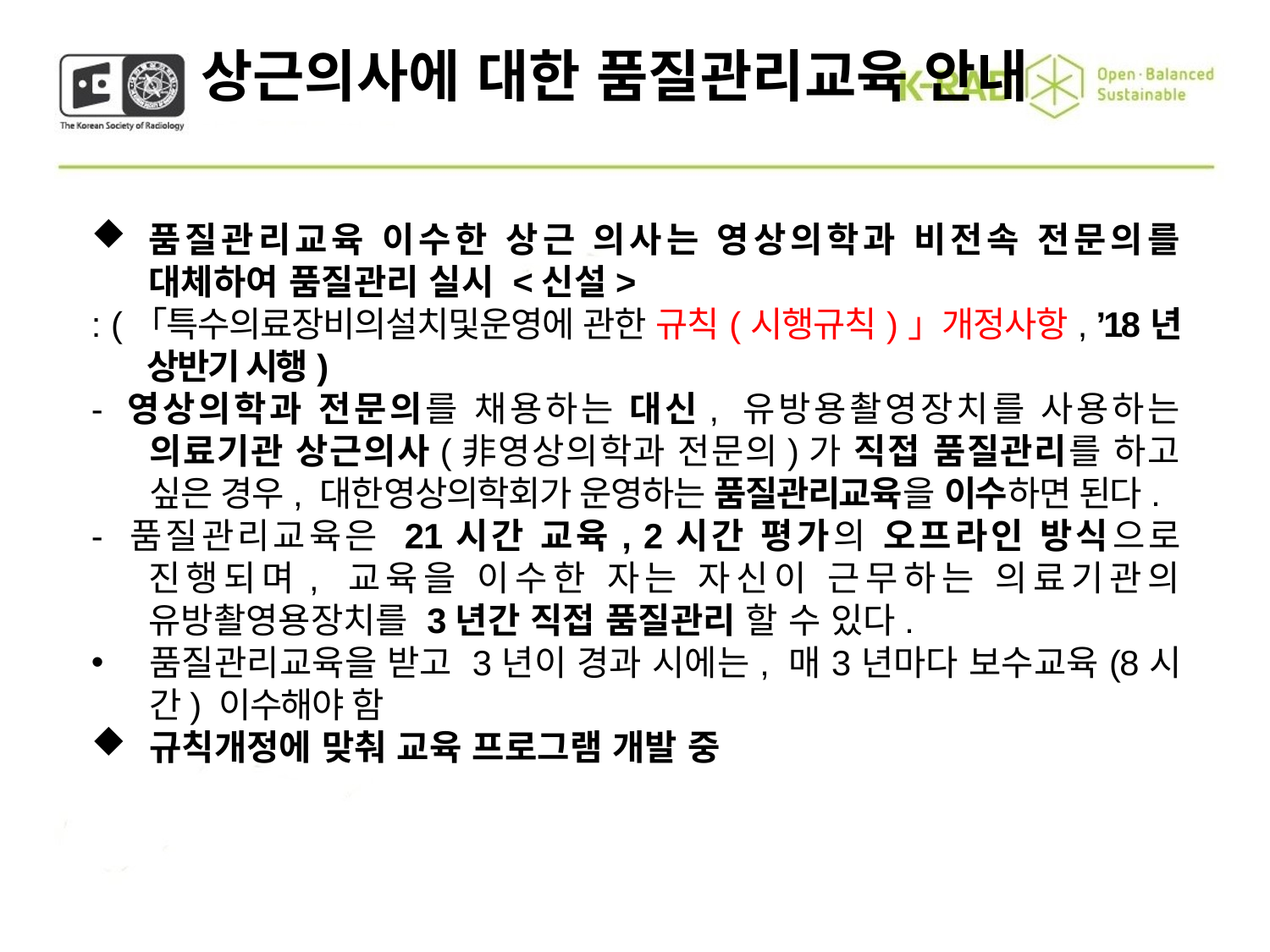

상근의사에 대한 품질관리교육 안내
품질관리교육 이수한 상근 의사는 영상의학과 비전속 전문의를 대체하여 품질관리 실시 <신설>
: (「특수의료장비의설치및운영에 관한 규칙(시행규칙)」개정사항, ’18년 상반기 시행)
- 영상의학과 전문의를 채용하는 대신, 유방용촬영장치를 사용하는 의료기관 상근의사(非영상의학과 전문의)가 직접 품질관리를 하고 싶은 경우, 대한영상의학회가 운영하는 품질관리교육을 이수하면 된다.
- 품질관리교육은 21시간 교육, 2시간 평가의 오프라인 방식으로 진행되며, 교육을 이수한 자는 자신이 근무하는 의료기관의 유방촬영용장치를 3년간 직접 품질관리 할 수 있다.
품질관리교육을 받고 3년이 경과 시에는, 매3년마다 보수교육(8시간) 이수해야 함
규칙개정에 맞춰 교육 프로그램 개발 중